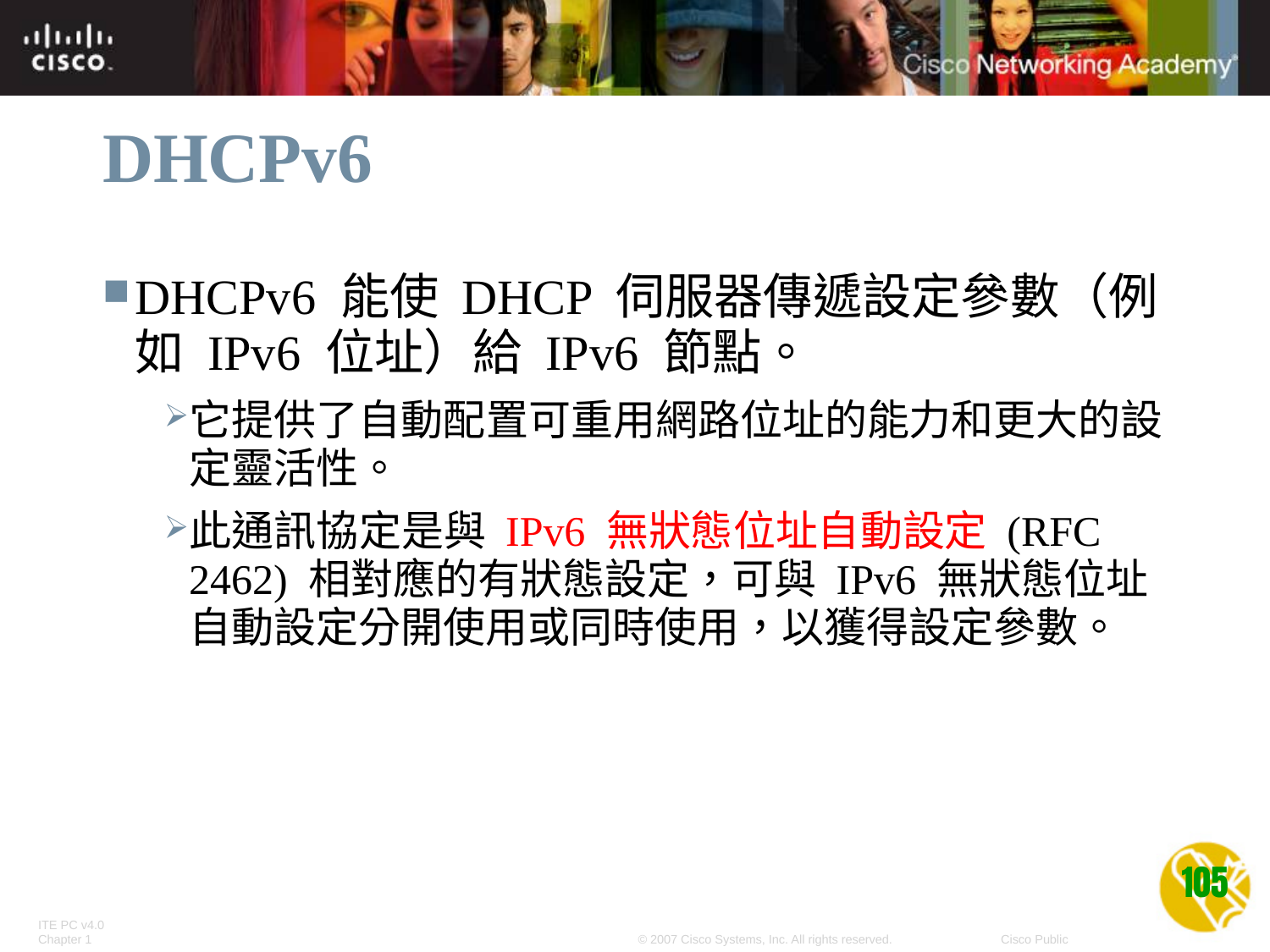

# DHCPv6
DHCPv6 能使 DHCP 伺服器傳遞設定參數（例如 IPv6 位址）給 IPv6 節點。
它提供了自動配置可重用網路位址的能力和更大的設定靈活性。
此通訊協定是與 IPv6 無狀態位址自動設定 (RFC 2462) 相對應的有狀態設定，可與 IPv6 無狀態位址自動設定分開使用或同時使用，以獲得設定參數。